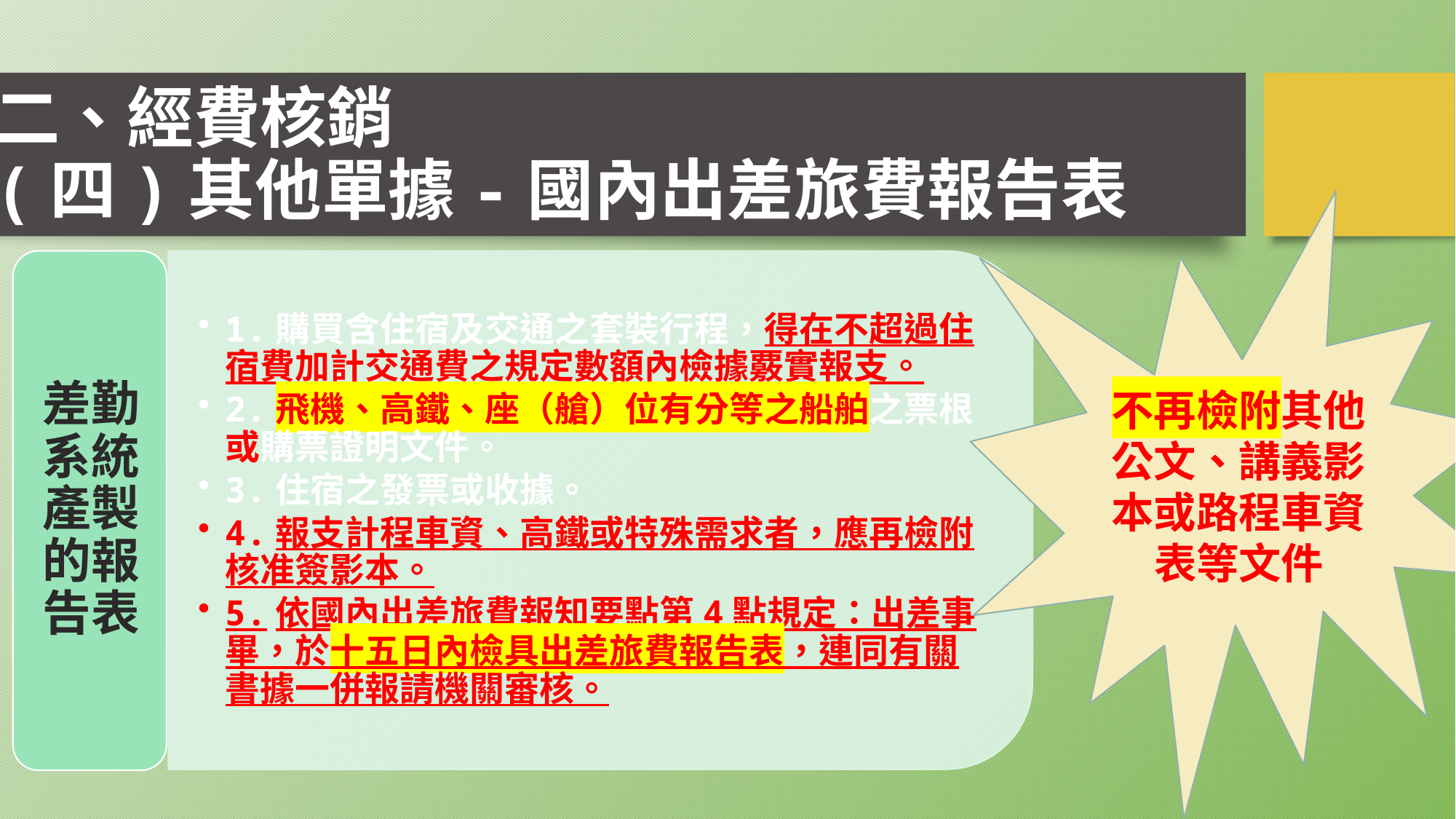

# 二、經費核銷 (四)其他單據-國內出差旅費報告表
不再檢附其他公文、講義影本或路程車資表等文件
1.購買含住宿及交通之套裝行程，得在不超過住宿費加計交通費之規定數額內檢據覈實報支。
2.飛機、高鐵、座（艙）位有分等之船舶之票根或購票證明文件。
3.住宿之發票或收據。
4.報支計程車資、高鐵或特殊需求者，應再檢附核准簽影本。
5.依國內出差旅費報知要點第4點規定：出差事畢，於十五日內檢具出差旅費報告表，連同有關書據一併報請機關審核。
差勤系統產製的報告表